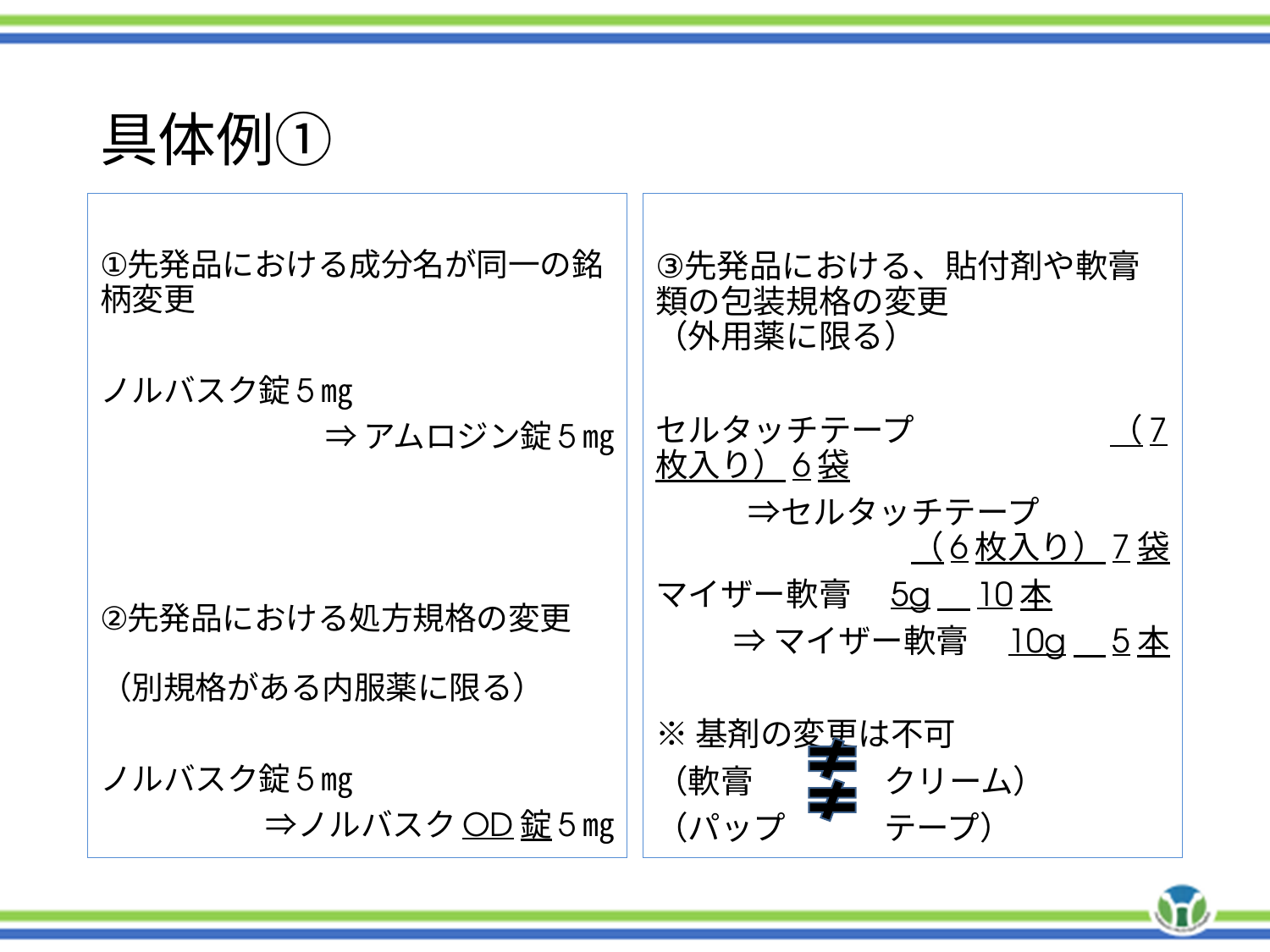

# 具体例①

先発品における成分名が同一の銘柄変更

ノルバスク錠5㎎
		⇒アムロジン錠5㎎

先発品における処方規格の変更　　　　　　　　　　　　　　　　　（別規格がある内服薬に限る）

ノルバスク錠5㎎
　　　⇒ノルバスクOD錠5㎎

先発品における、貼付剤や軟膏類の包装規格の変更　　　　　　（外用薬に限る）

セルタッチテープ　　　　　　（7枚入り）6袋
　　⇒セルタッチテープ　　　　　　　　（6枚入り）7袋
マイザー軟膏　5g　10本
⇒マイザー軟膏　10g　5本

※基剤の変更は不可
（軟膏　　　　クリーム）
（パップ　　　テープ）